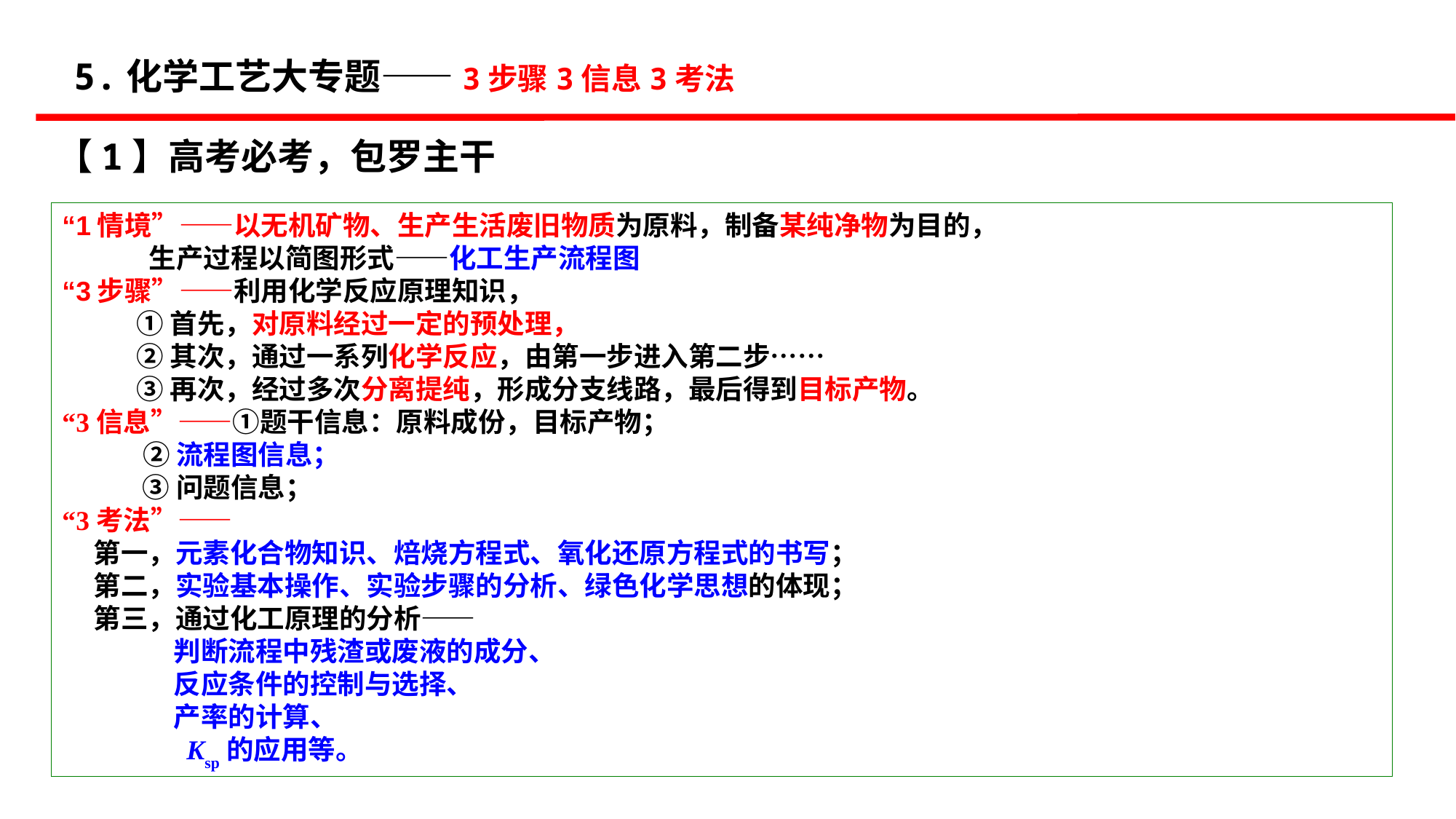

5.化学工艺大专题——3步骤3信息3考法
【1】高考必考，包罗主干
“1情境”——以无机矿物、生产生活废旧物质为原料，制备某纯净物为目的，
             生产过程以简图形式——化工生产流程图
“3步骤”——利用化学反应原理知识，
            ①首先，对原料经过一定的预处理，
            ②其次，通过一系列化学反应，由第一步进入第二步……
            ③再次，经过多次分离提纯，形成分支线路，最后得到目标产物。
“3信息”——①题干信息：原料成份，目标产物；
             ②流程图信息；
             ③问题信息；
“3考法”——
    第一，元素化合物知识、焙烧方程式、氧化还原方程式的书写；
    第二，实验基本操作、实验步骤的分析、绿色化学思想的体现；
    第三，通过化工原理的分析——
                 判断流程中残渣或废液的成分、
                 反应条件的控制与选择、
                 产率的计算、
                  Ksp的应用等。